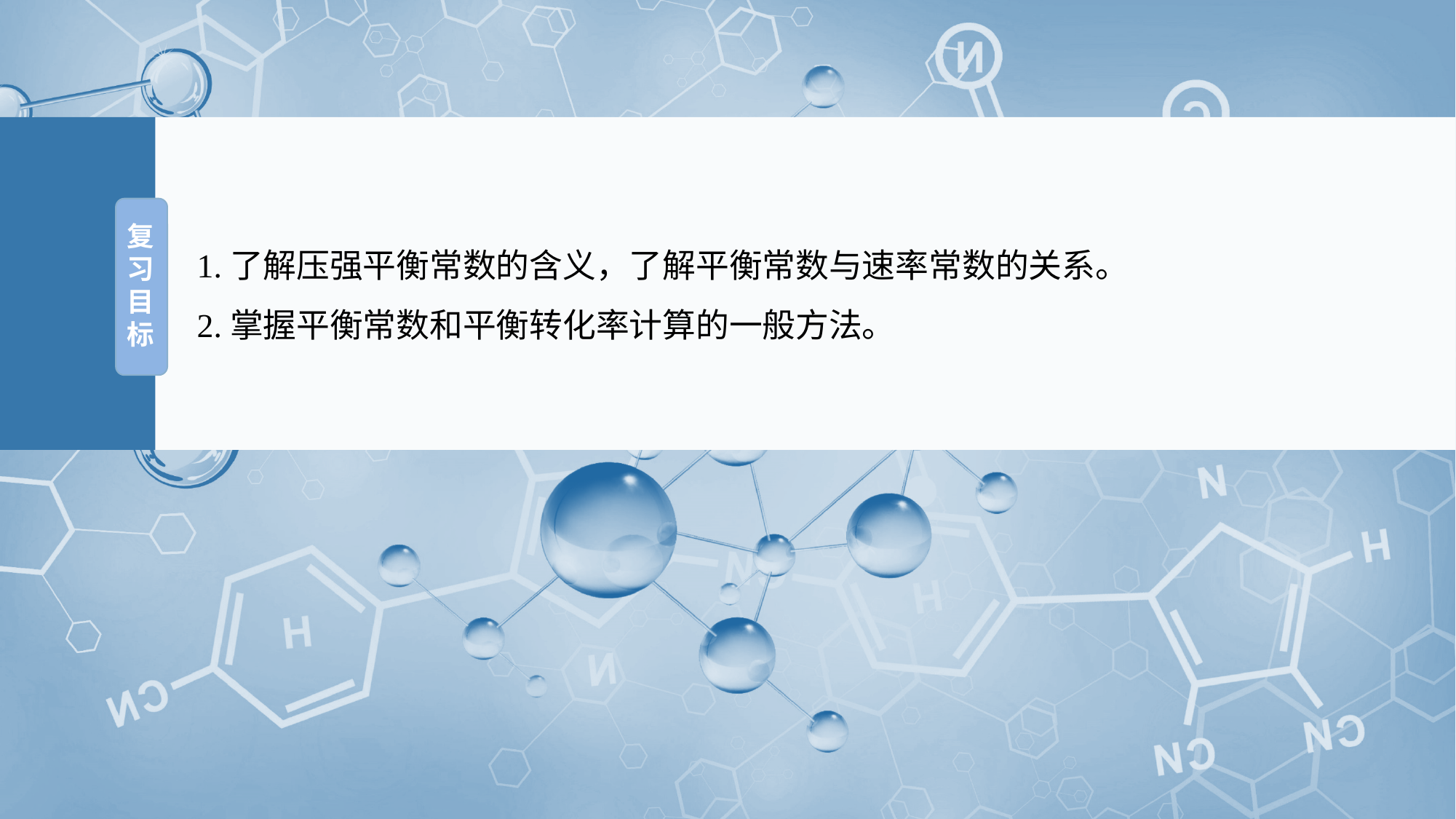

复
习
目
标
1.了解压强平衡常数的含义，了解平衡常数与速率常数的关系。
2.掌握平衡常数和平衡转化率计算的一般方法。